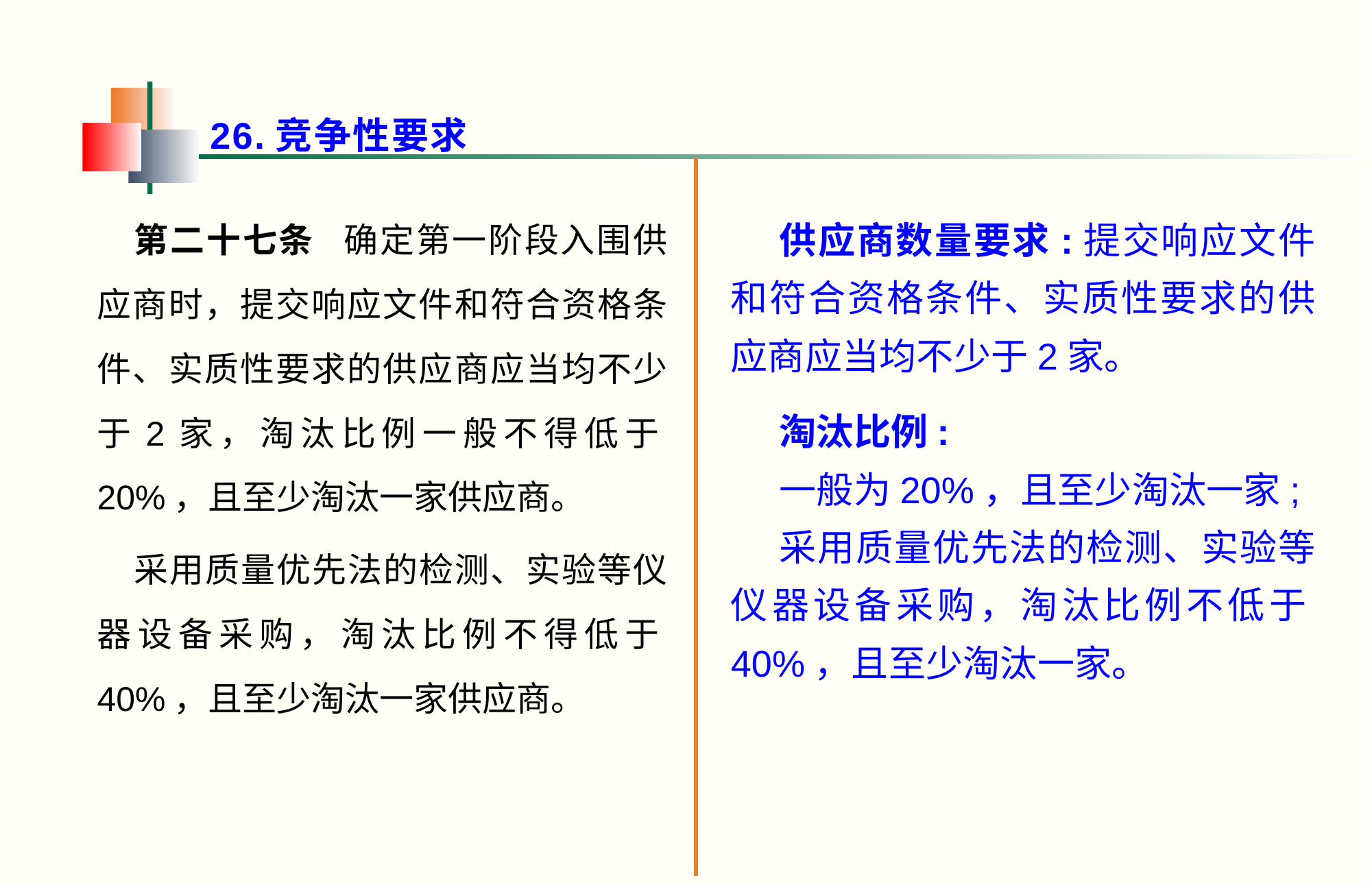

26.竞争性要求
第二十七条   确定第一阶段入围供应商时，提交响应文件和符合资格条件、实质性要求的供应商应当均不少于2家，淘汰比例一般不得低于20%，且至少淘汰一家供应商。
采用质量优先法的检测、实验等仪器设备采购，淘汰比例不得低于40%，且至少淘汰一家供应商。
供应商数量要求:提交响应文件和符合资格条件、实质性要求的供应商应当均不少于2家。

淘汰比例:
一般为20%，且至少淘汰一家;
采用质量优先法的检测、实验等仪器设备采购，淘汰比例不低于40%，且至少淘汰一家。